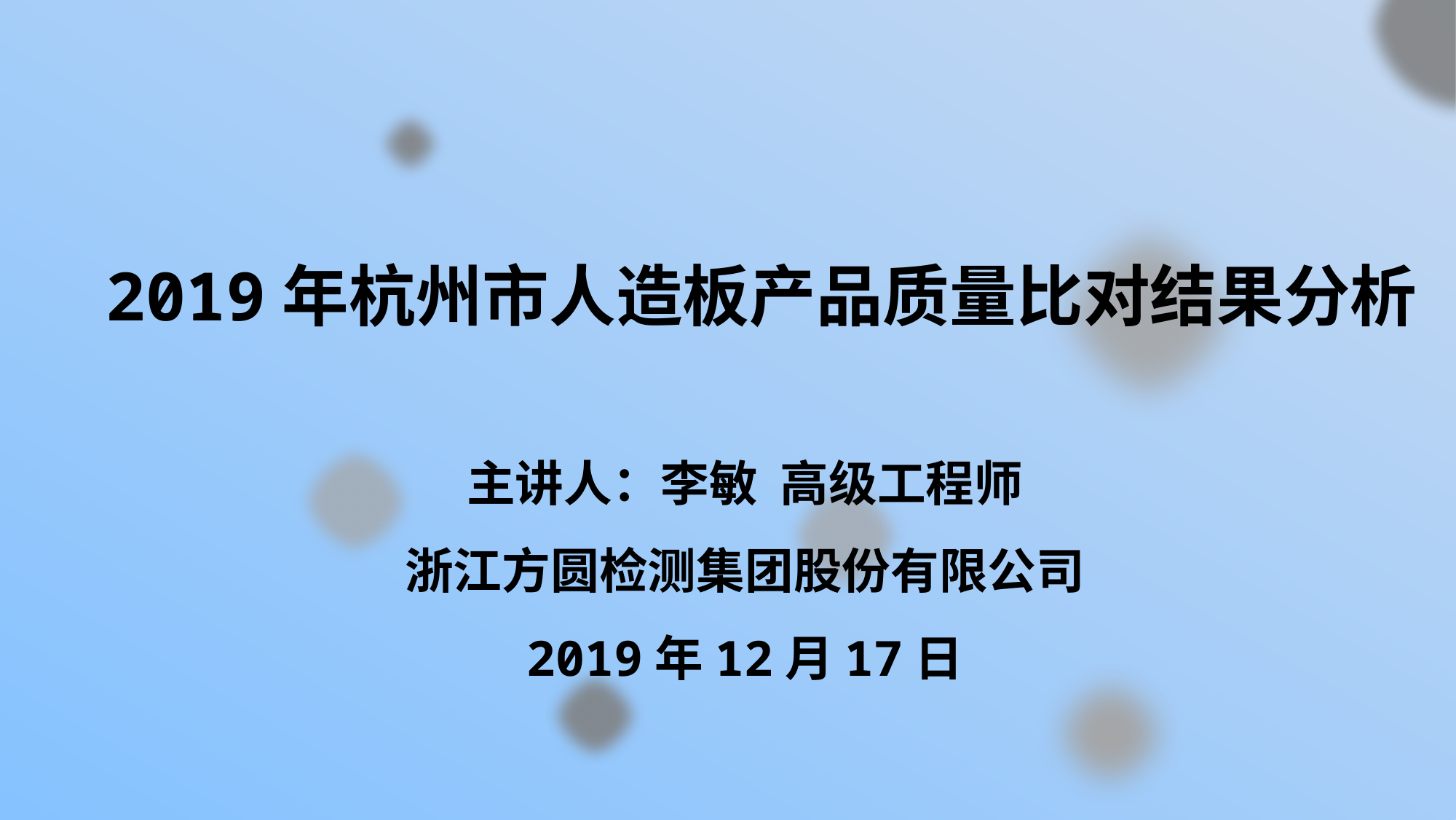

2019年杭州市人造板产品质量比对结果分析
主讲人：李敏  高级工程师
浙江方圆检测集团股份有限公司
2019年12月17日